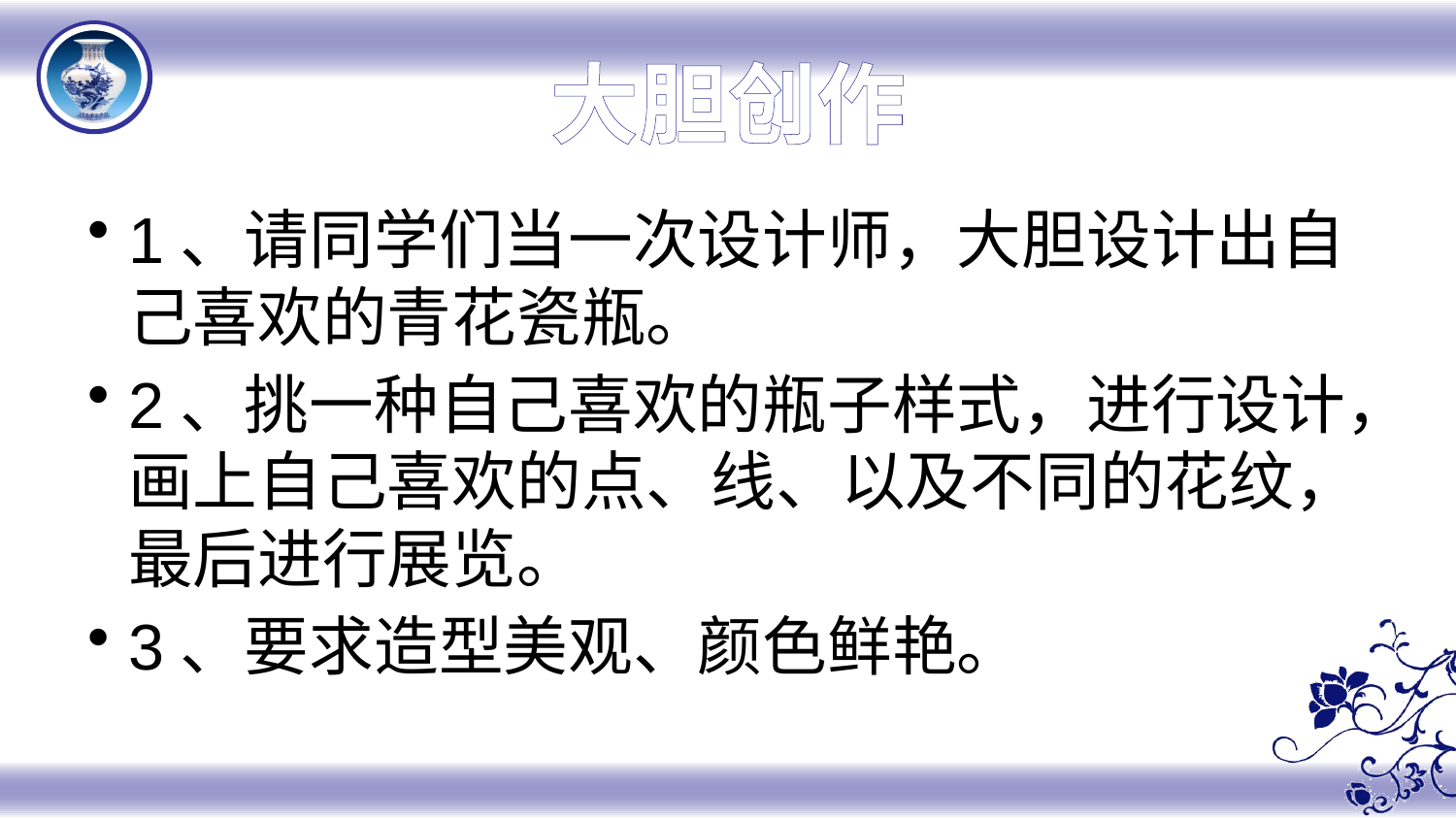

# 大胆创作

1、请同学们当一次设计师，大胆设计出自己喜欢的青花瓷瓶。
2、挑一种自己喜欢的瓶子样式，进行设计，画上自己喜欢的点、线、以及不同的花纹，最后进行展览。
3、要求造型美观、颜色鲜艳。